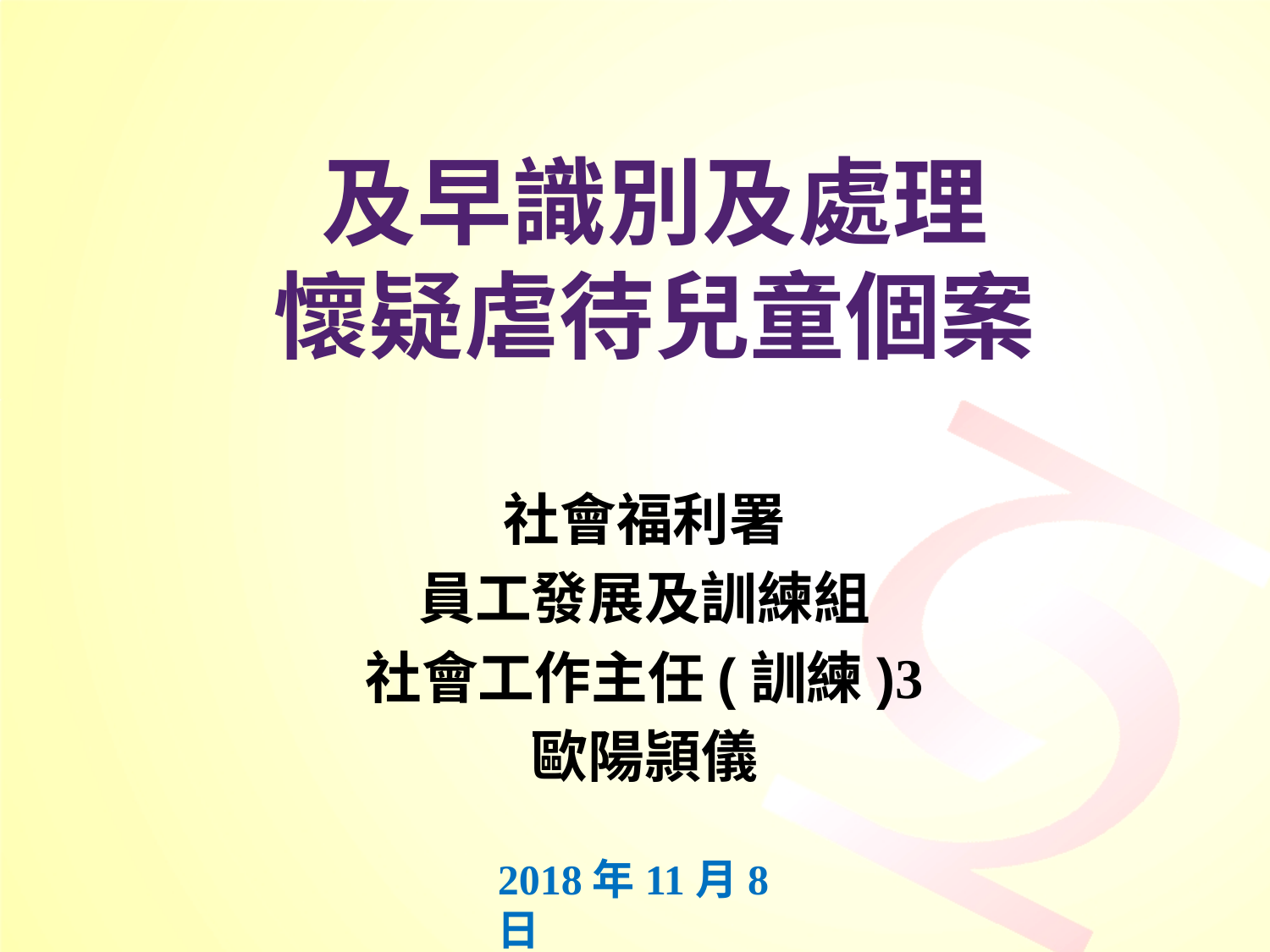

# 及早識別及處理 懷疑虐待兒童個案
社會福利署
員工發展及訓練組
社會工作主任(訓練)3
歐陽頴儀

2018年11月8日